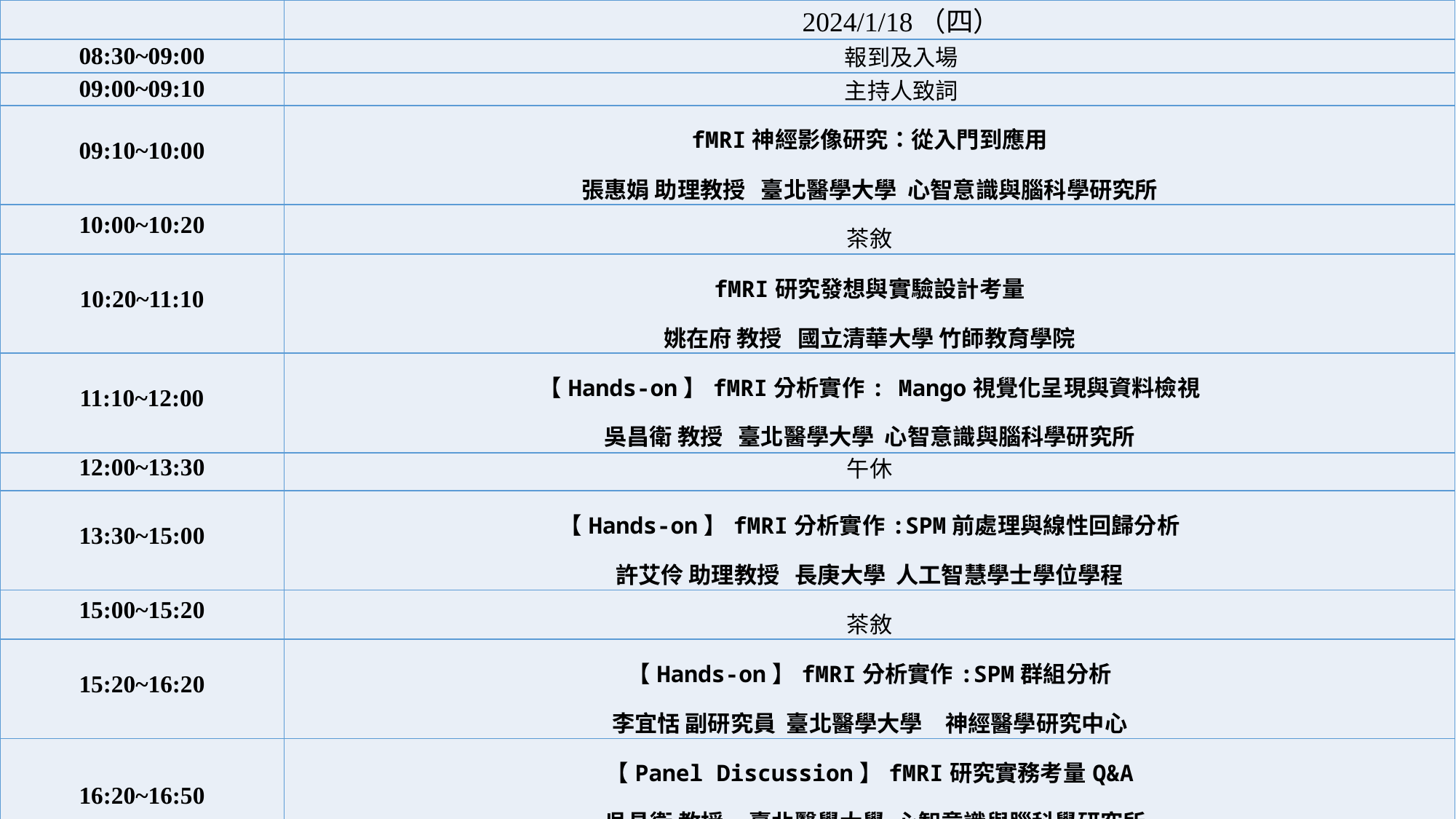

|  | 2024/1/18（四） |
| --- | --- |
| 08:30~09:00 | 報到及入場 |
| 09:00~09:10 | 主持人致詞 |
| 09:10~10:00 | fMRI神經影像研究：從入門到應用 張惠娟 助理教授 臺北醫學大學 心智意識與腦科學研究所 |
| 10:00~10:20 | 茶敘 |
| 10:20~11:10 | fMRI研究發想與實驗設計考量 姚在府 教授 國立清華大學 竹師教育學院 |
| 11:10~12:00 | 【Hands-on】fMRI分析實作: Mango視覺化呈現與資料檢視 吳昌衛 教授 臺北醫學大學 心智意識與腦科學研究所 |
| 12:00~13:30 | 午休 |
| 13:30~15:00 | 【Hands-on】fMRI分析實作:SPM前處理與線性回歸分析 許艾伶 助理教授 長庚大學 人工智慧學士學位學程 |
| 15:00~15:20 | 茶敘 |
| 15:20~16:20 | 【Hands-on】fMRI分析實作:SPM群組分析 李宜恬 副研究員 臺北醫學大學　神經醫學研究中心 |
| 16:20~16:50 | 【Panel Discussion】fMRI研究實務考量Q&A 吳昌衛 教授 臺北醫學大學 心智意識與腦科學研究所 許艾伶 助理教授 長庚大學 人工智慧學士學位學程 |
| 16:50~17:00 | 【結語】 |